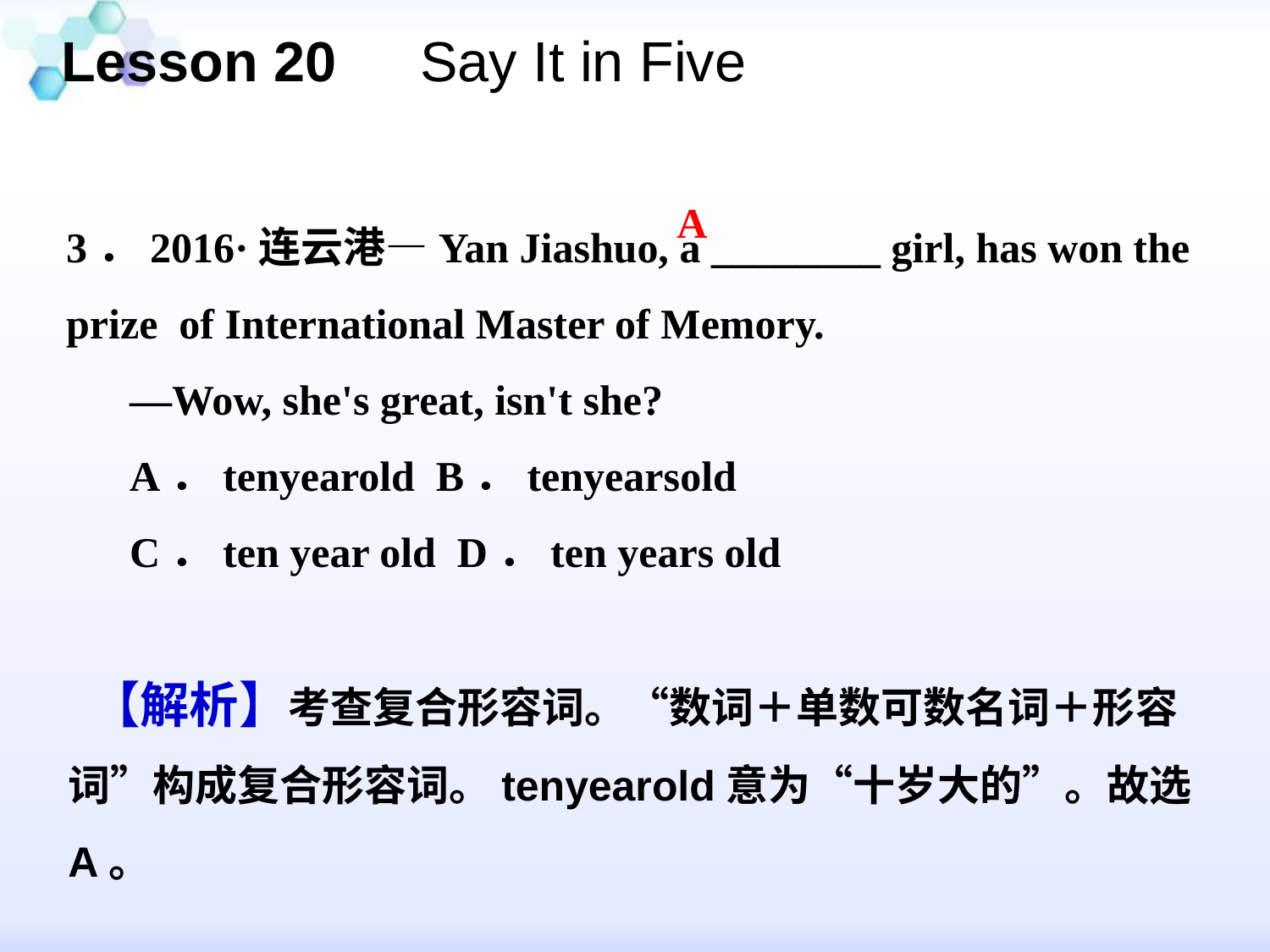

Lesson 20　Say It in Five
3．2016·连云港—Yan Jiashuo, a ________ girl, has won the prize  of International Master of Memory.
      —Wow, she's great, isn't she?
      A．ten­year­old  B．ten­years­old
      C．ten year old  D．ten years old
A
 【解析】考查复合形容词。“数词＋单数可数名词＋形容词”构成复合形容词。ten­year­old意为“十岁大的”。故选A。